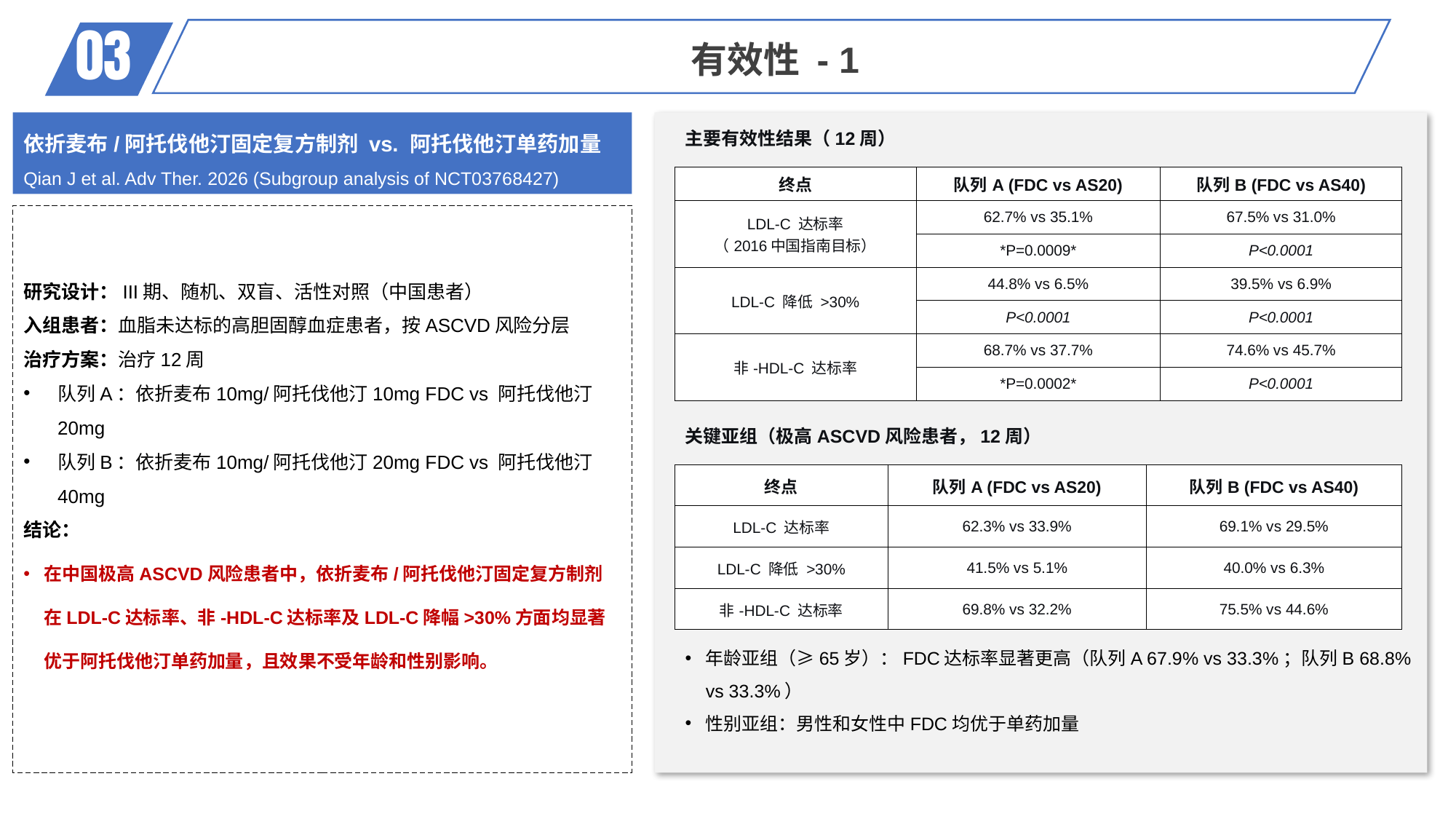

03

有效性 - 1
依折麦布/阿托伐他汀固定复方制剂 vs. 阿托伐他汀单药加量
Qian J et al. Adv Ther. 2026 (Subgroup analysis of NCT03768427)

主要有效性结果（12周）
| 终点 | 队列A (FDC vs AS20) | 队列B (FDC vs AS40) |
| --- | --- | --- |
| LDL-C 达标率 （2016中国指南目标） | 62.7% vs 35.1% | 67.5% vs 31.0% |
|  | \*P=0.0009\* | P<0.0001 |
| LDL-C 降低 >30% | 44.8% vs 6.5% | 39.5% vs 6.9% |
|  | P<0.0001 | P<0.0001 |
| 非-HDL-C 达标率 | 68.7% vs 37.7% | 74.6% vs 45.7% |
|  | \*P=0.0002\* | P<0.0001 |
研究设计：III期、随机、双盲、活性对照（中国患者）
入组患者：血脂未达标的高胆固醇血症患者，按ASCVD风险分层
治疗方案：治疗12周
队列A：依折麦布10mg/阿托伐他汀10mg FDC vs 阿托伐他汀20mg
队列B：依折麦布10mg/阿托伐他汀20mg FDC vs 阿托伐他汀40mg
结论：
在中国极高ASCVD风险患者中，依折麦布/阿托伐他汀固定复方制剂 在LDL-C达标率、非-HDL-C达标率及LDL-C降幅>30%方面均显著优于阿托伐他汀单药加量，且效果不受年龄和性别影响。

关键亚组（极高ASCVD风险患者，12周）
| 终点 | 队列A (FDC vs AS20) | 队列B (FDC vs AS40) |
| --- | --- | --- |
| LDL-C 达标率 | 62.3% vs 33.9% | 69.1% vs 29.5% |
| LDL-C 降低 >30% | 41.5% vs 5.1% | 40.0% vs 6.3% |
| 非-HDL-C 达标率 | 69.8% vs 32.2% | 75.5% vs 44.6% |
年龄亚组（≥65岁）：FDC达标率显著更高（队列A 67.9% vs 33.3%；队列B 68.8% vs 33.3%）
性别亚组：男性和女性中FDC均优于单药加量